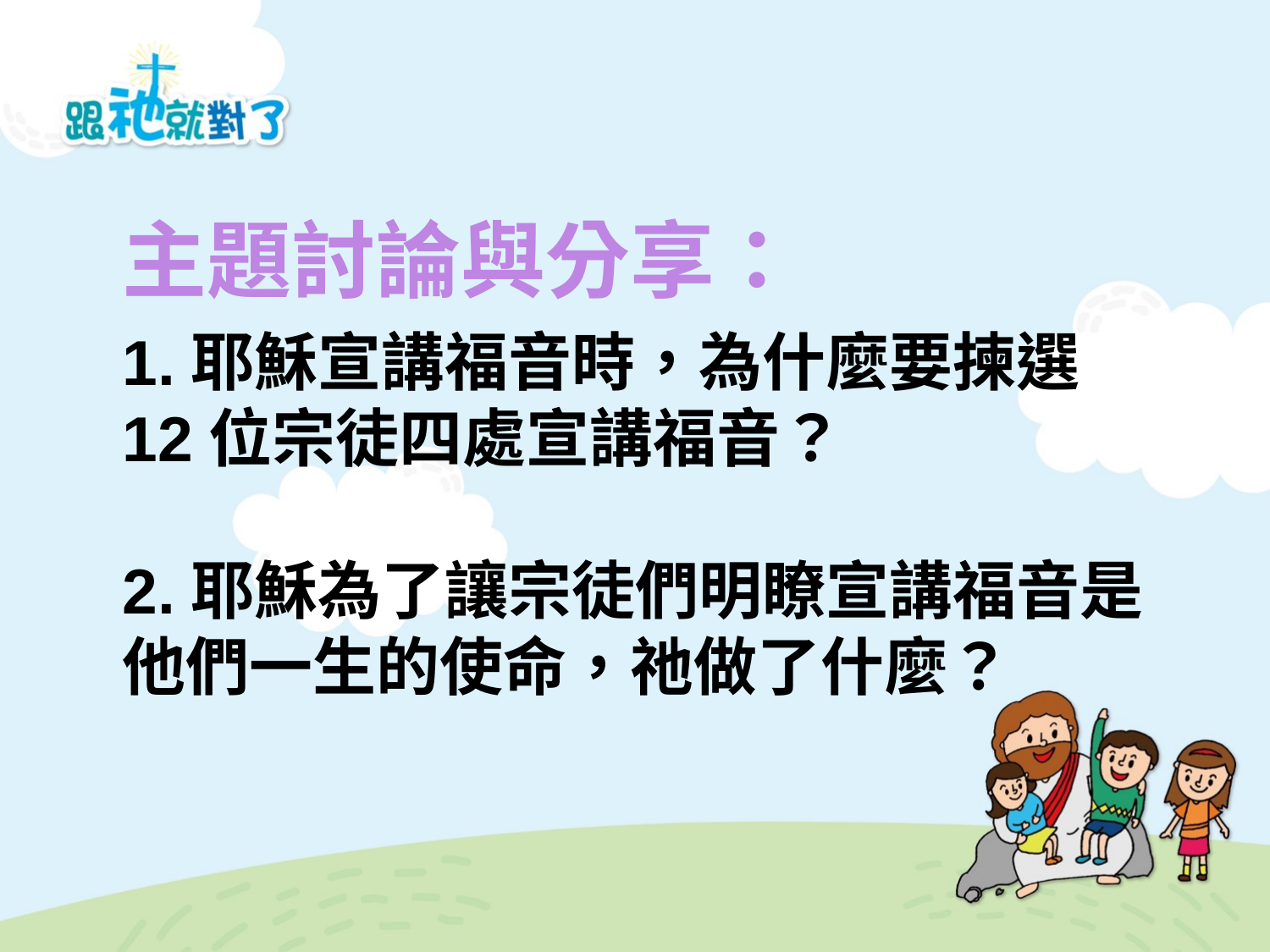

主題討論與分享：
1.耶穌宣講福音時，為什麼要揀選12位宗徒四處宣講福音？

2.耶穌為了讓宗徒們明瞭宣講福音是他們一生的使命，祂做了什麼？